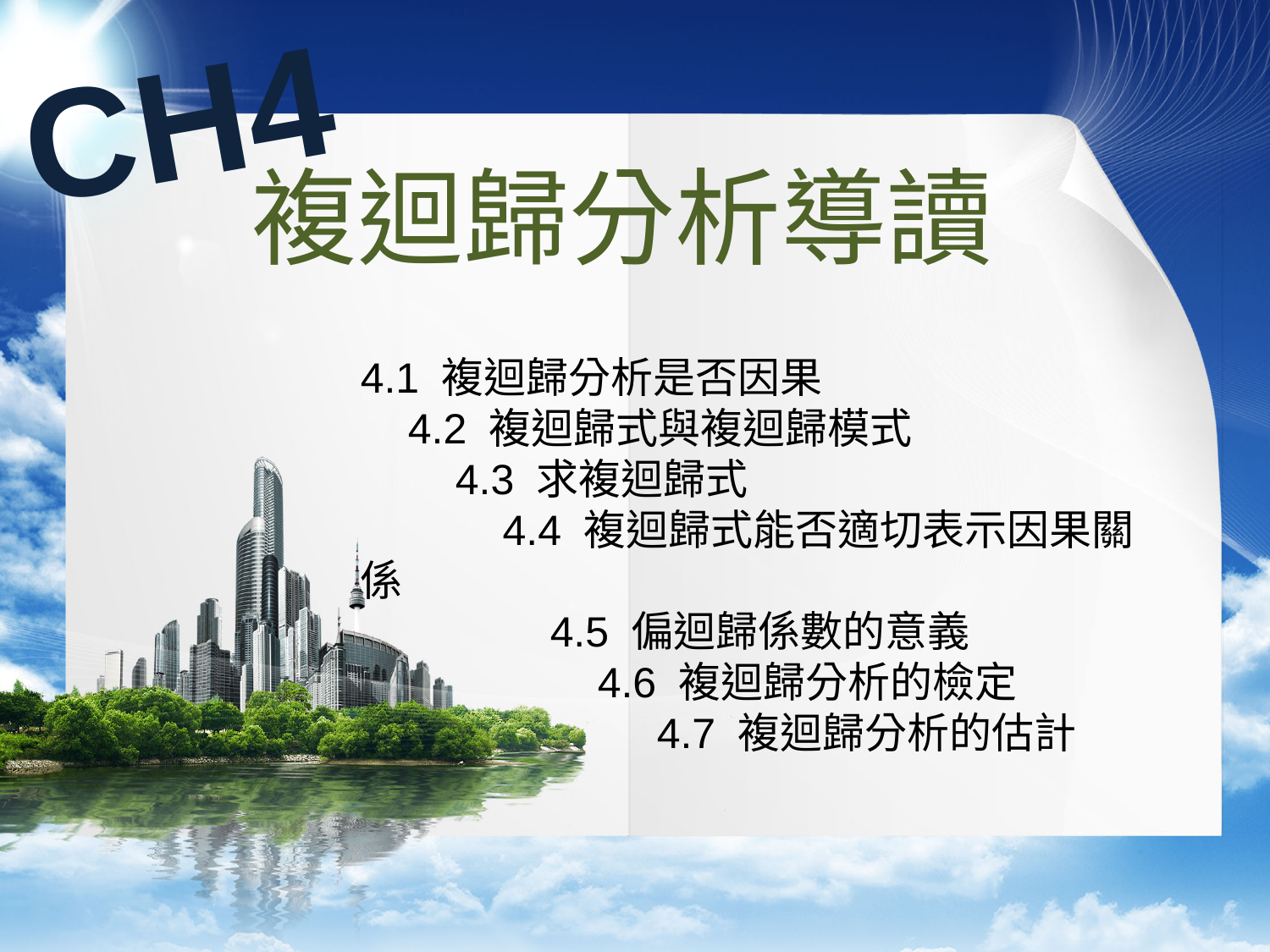

CH4
複迴歸分析導讀
4.1 複迴歸分析是否因果
    4.2 複迴歸式與複迴歸模式
        4.3 求複迴歸式
            4.4 複迴歸式能否適切表示因果關係
                4.5 偏迴歸係數的意義
                    4.6 複迴歸分析的檢定
                         4.7 複迴歸分析的估計